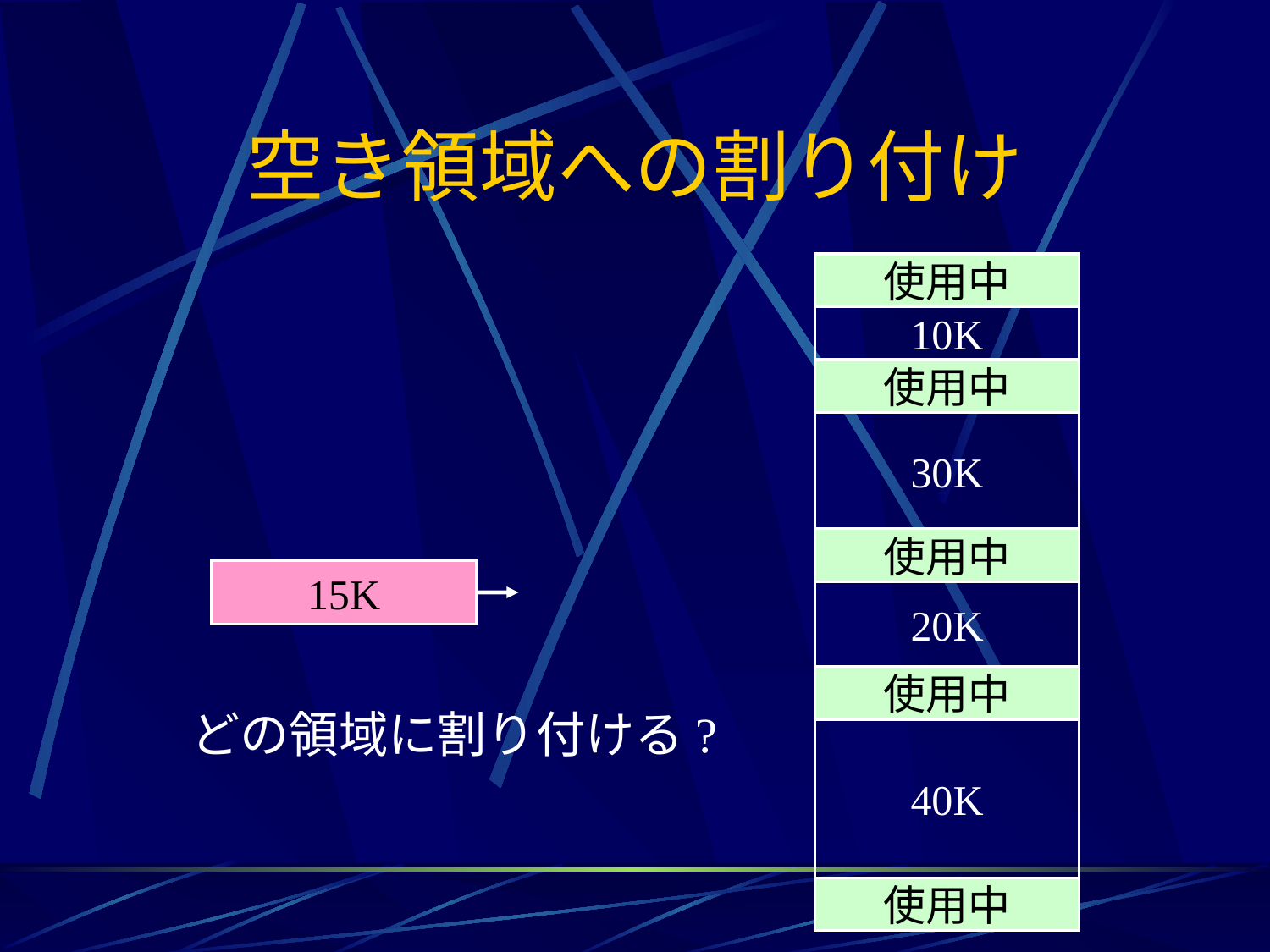

# 空き領域への割り付け

使用中
10K
使用中
30K
使用中
15K

20K
使用中
どの領域に割り付ける?
40K
使用中